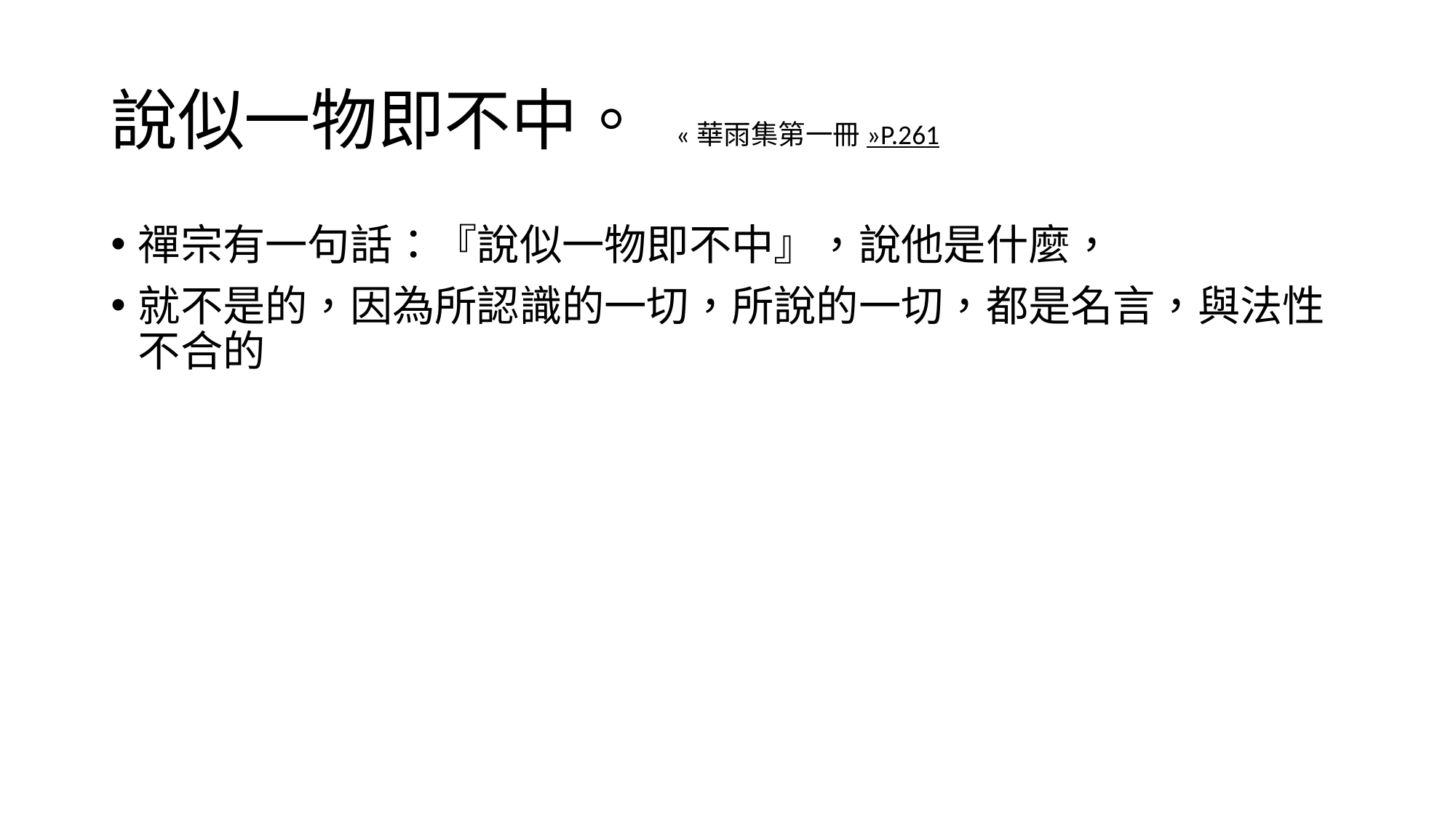

# 說似一物即不中。 «華雨集第一冊»P.261
禪宗有一句話：『說似一物即不中』，說他是什麼，
就不是的，因為所認識的一切，所說的一切，都是名言，與法性不合的